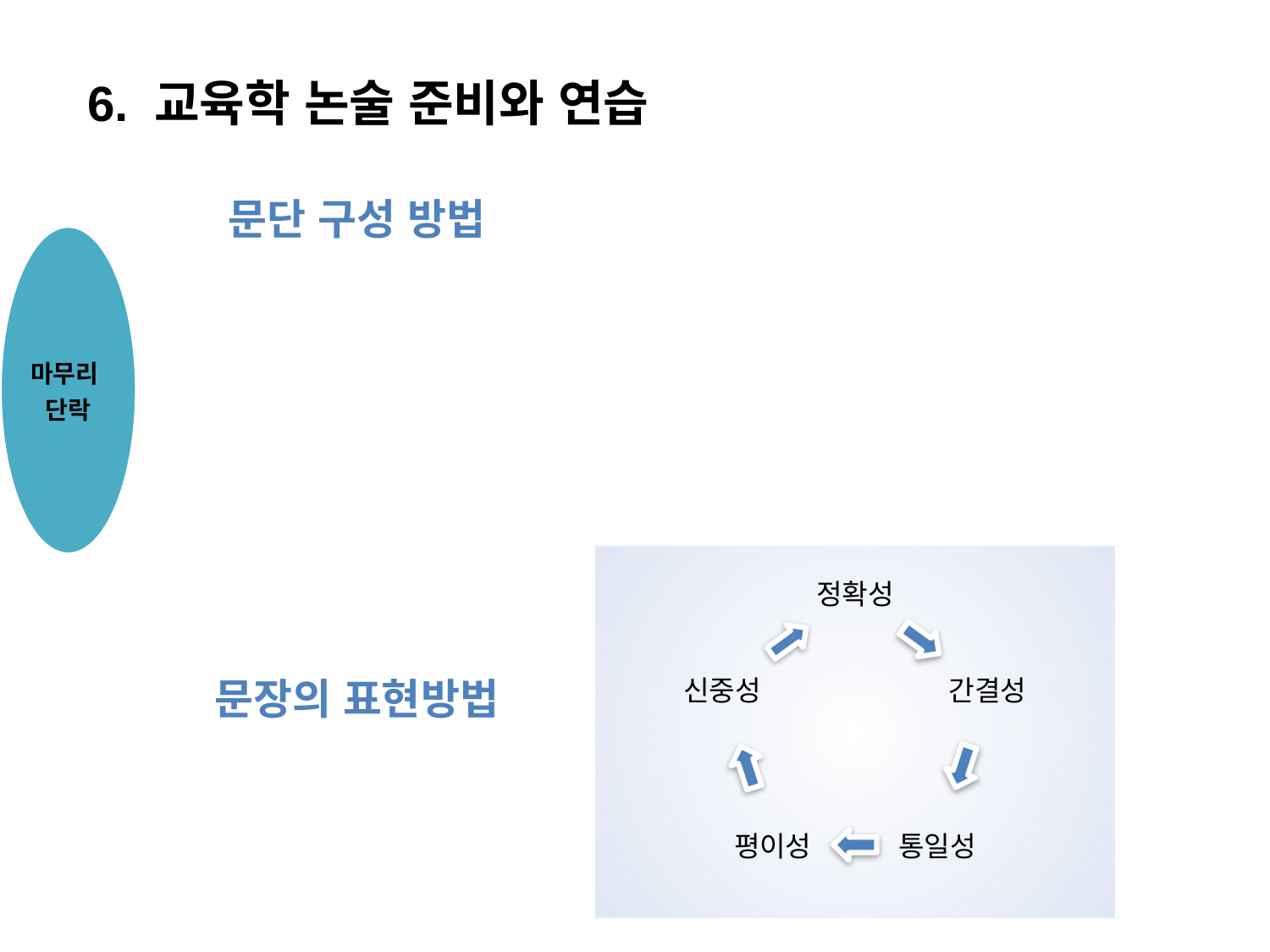

6. 교육학 논술 준비와 연습
문단 구성 방법

정확성
간결성
통일성
평이성
신중성
문장의 표현방법